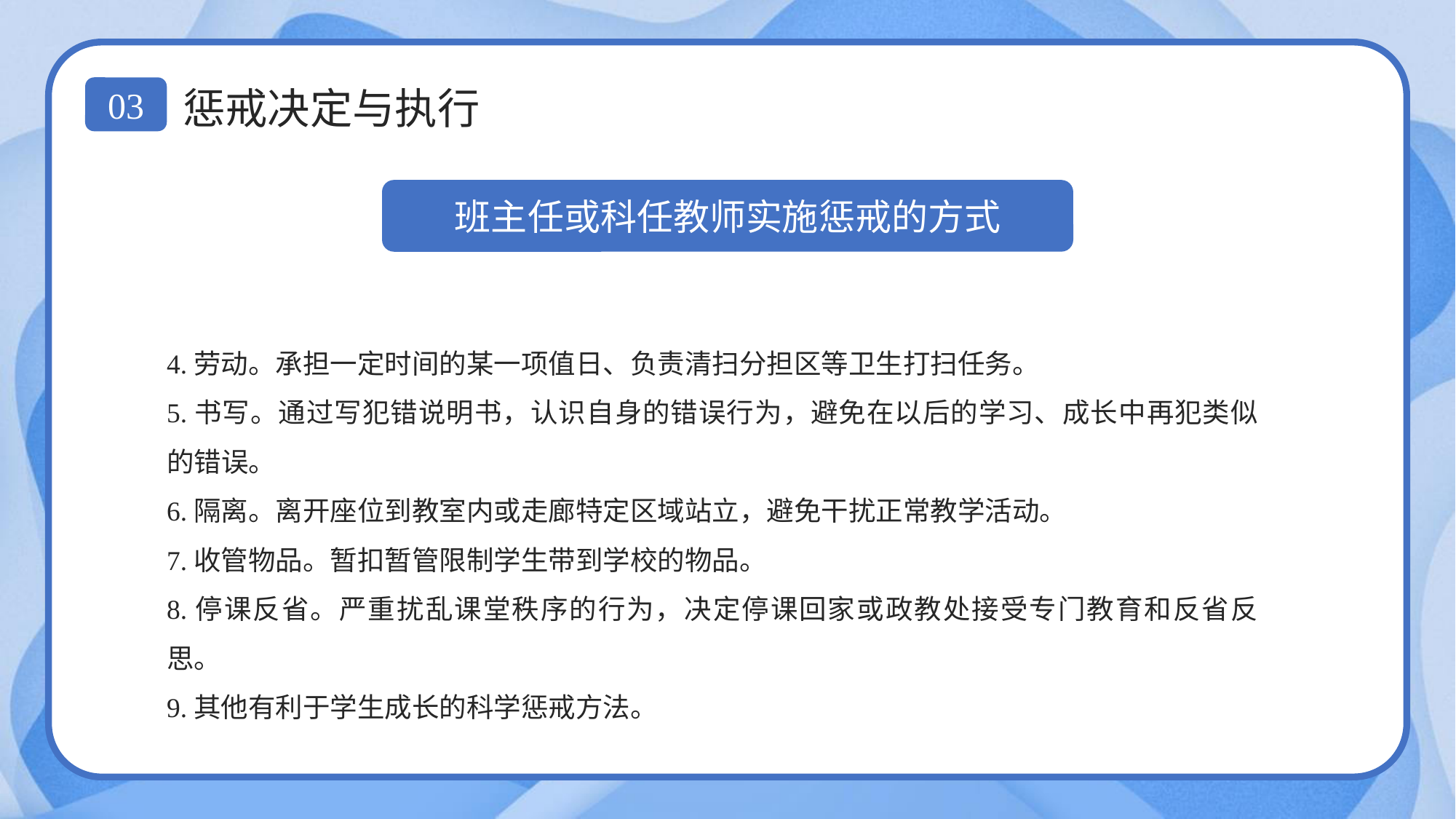

惩戒决定与执行
03
班主任或科任教师实施惩戒的方式
4.劳动。承担一定时间的某一项值日、负责清扫分担区等卫生打扫任务。
5.书写。通过写犯错说明书，认识自身的错误行为，避免在以后的学习、成长中再犯类似的错误。
6.隔离。离开座位到教室内或走廊特定区域站立，避免干扰正常教学活动。
7.收管物品。暂扣暂管限制学生带到学校的物品。
8.停课反省。严重扰乱课堂秩序的行为，决定停课回家或政教处接受专门教育和反省反思。
9.其他有利于学生成长的科学惩戒方法。